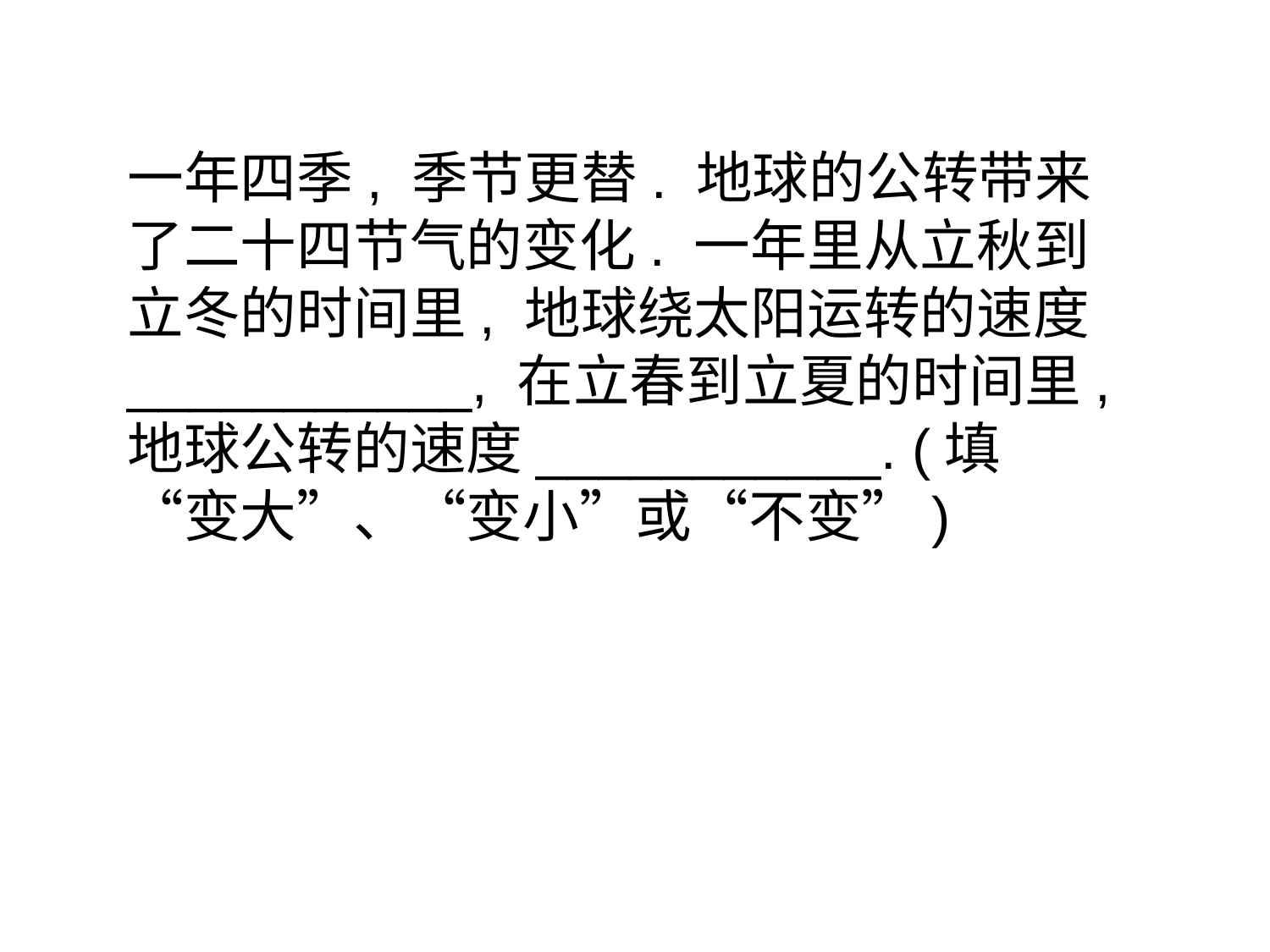

一年四季, 季节更替. 地球的公转带来了二十四节气的变化. 一年里从立秋到立冬的时间里, 地球绕太阳运转的速度___________, 在立春到立夏的时间里, 地球公转的速度___________. (填“变大”、“变小”或“不变”)